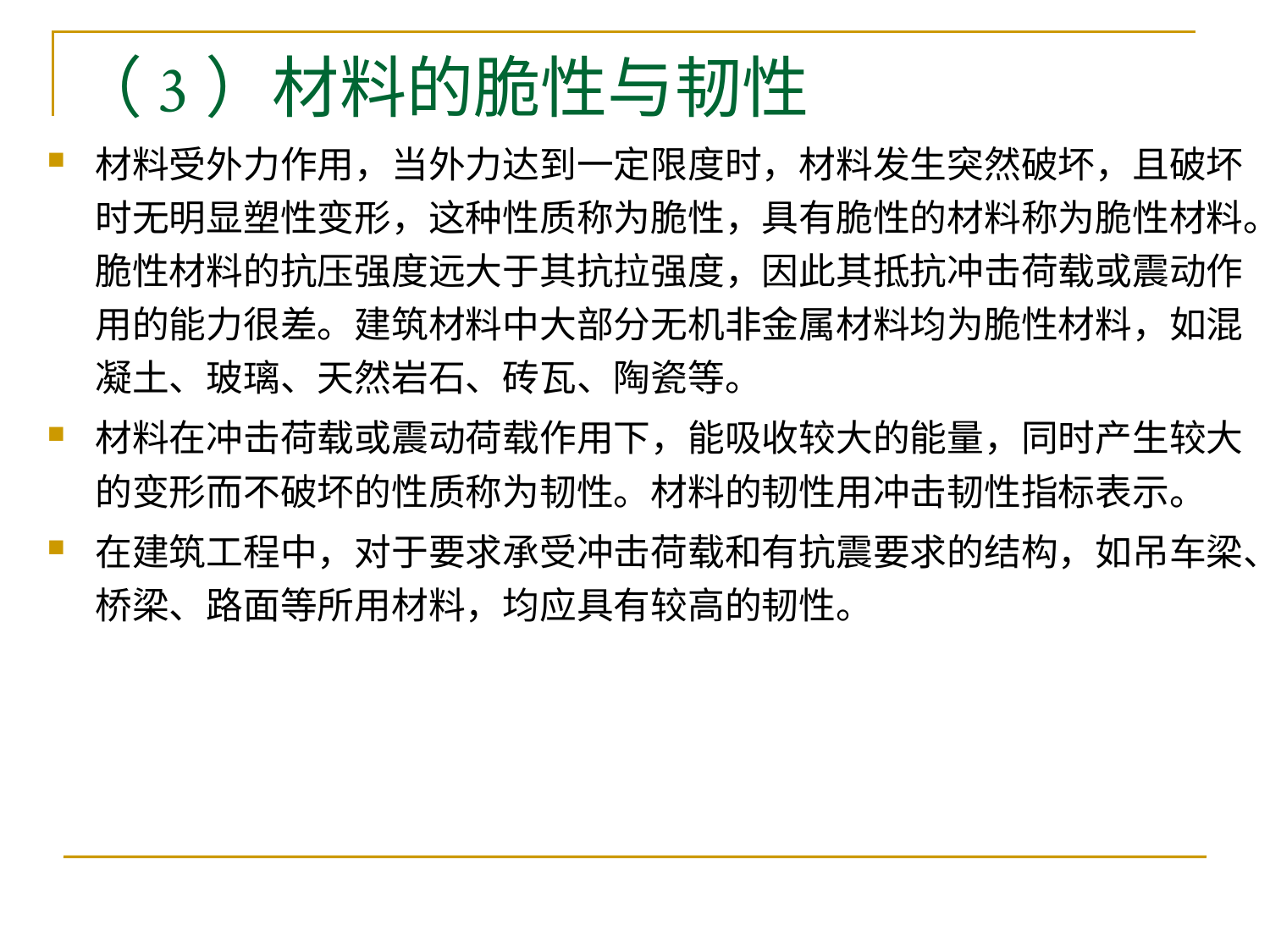

# （3）材料的脆性与韧性
材料受外力作用，当外力达到一定限度时，材料发生突然破坏，且破坏时无明显塑性变形，这种性质称为脆性，具有脆性的材料称为脆性材料。脆性材料的抗压强度远大于其抗拉强度，因此其抵抗冲击荷载或震动作用的能力很差。建筑材料中大部分无机非金属材料均为脆性材料，如混凝土、玻璃、天然岩石、砖瓦、陶瓷等。
材料在冲击荷载或震动荷载作用下，能吸收较大的能量，同时产生较大的变形而不破坏的性质称为韧性。材料的韧性用冲击韧性指标表示。
在建筑工程中，对于要求承受冲击荷载和有抗震要求的结构，如吊车梁、桥梁、路面等所用材料，均应具有较高的韧性。